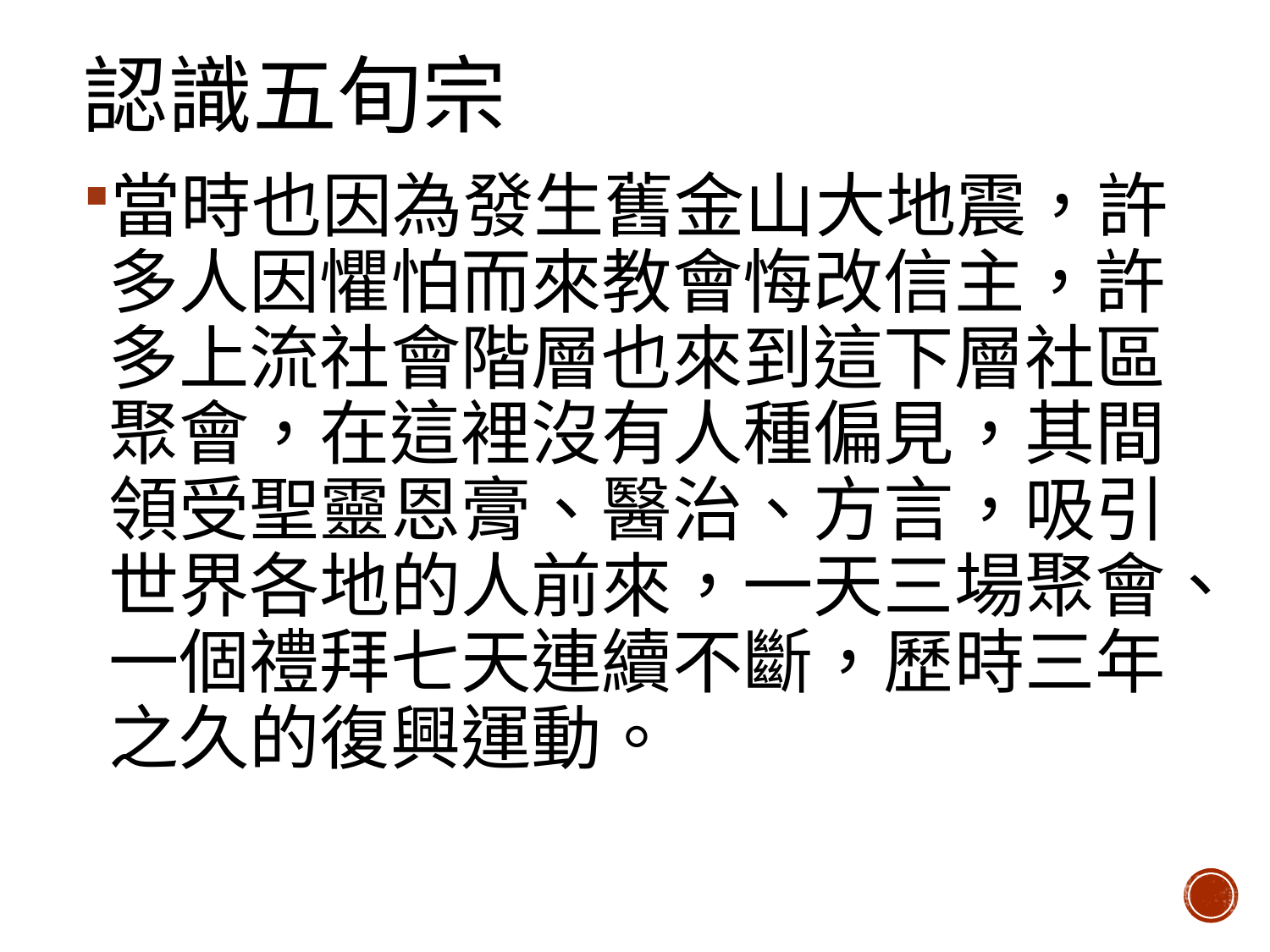

# 認識五旬宗
當時也因為發生舊金山大地震，許多人因懼怕而來教會悔改信主，許多上流社會階層也來到這下層社區聚會，在這裡沒有人種偏見，其間領受聖靈恩膏、醫治、方言，吸引世界各地的人前來，一天三場聚會、一個禮拜七天連續不斷，歷時三年之久的復興運動。